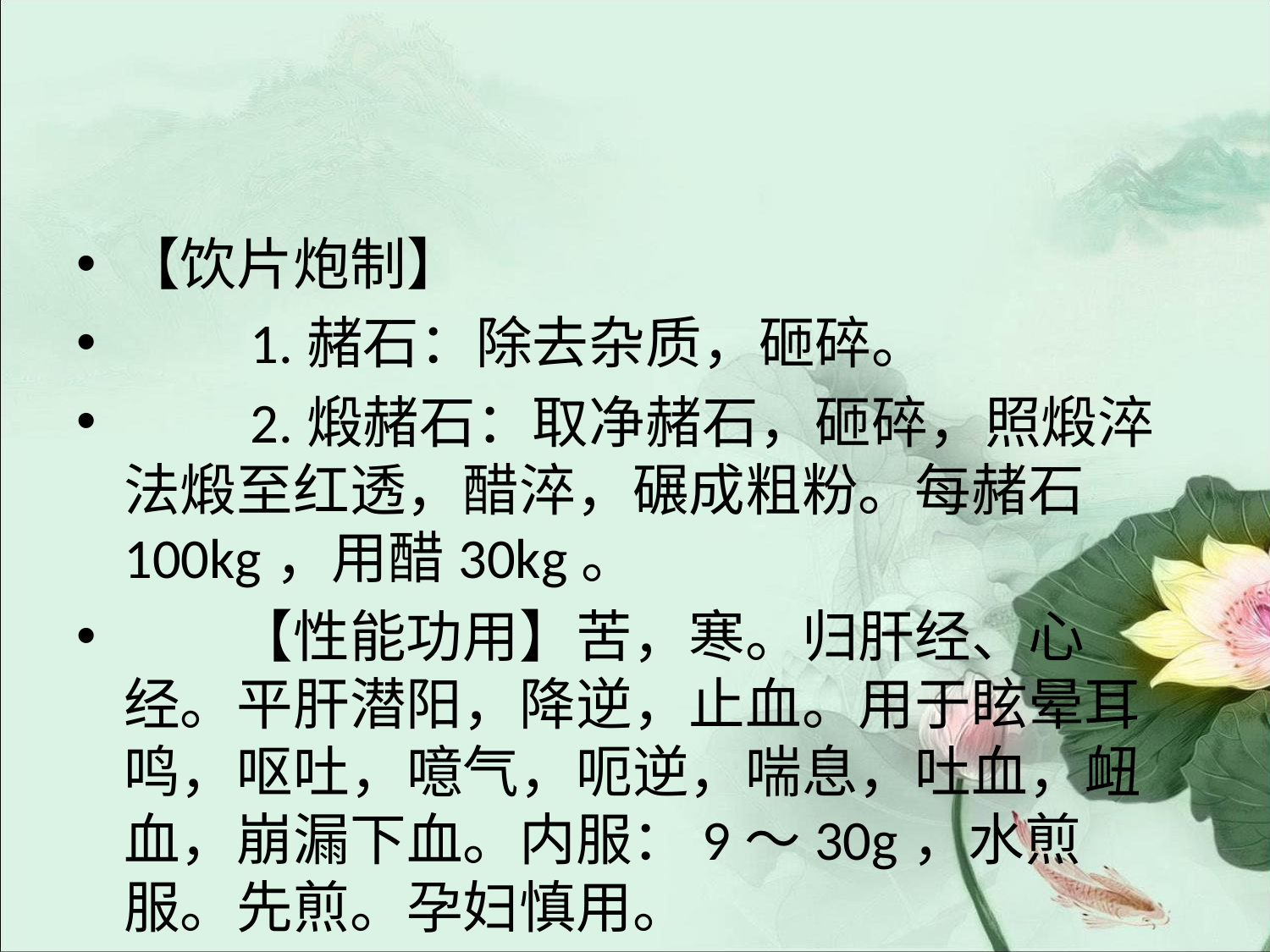

#
【饮片炮制】
　　1.赭石：除去杂质，砸碎。
　　2.煅赭石：取净赭石，砸碎，照煅淬法煅至红透，醋淬，碾成粗粉。每赭石100kg，用醋30kg。
　　【性能功用】苦，寒。归肝经、心经。平肝潜阳，降逆，止血。用于眩晕耳鸣，呕吐，噫气，呃逆，喘息，吐血，衄血，崩漏下血。内服：9～30g，水煎服。先煎。孕妇慎用。